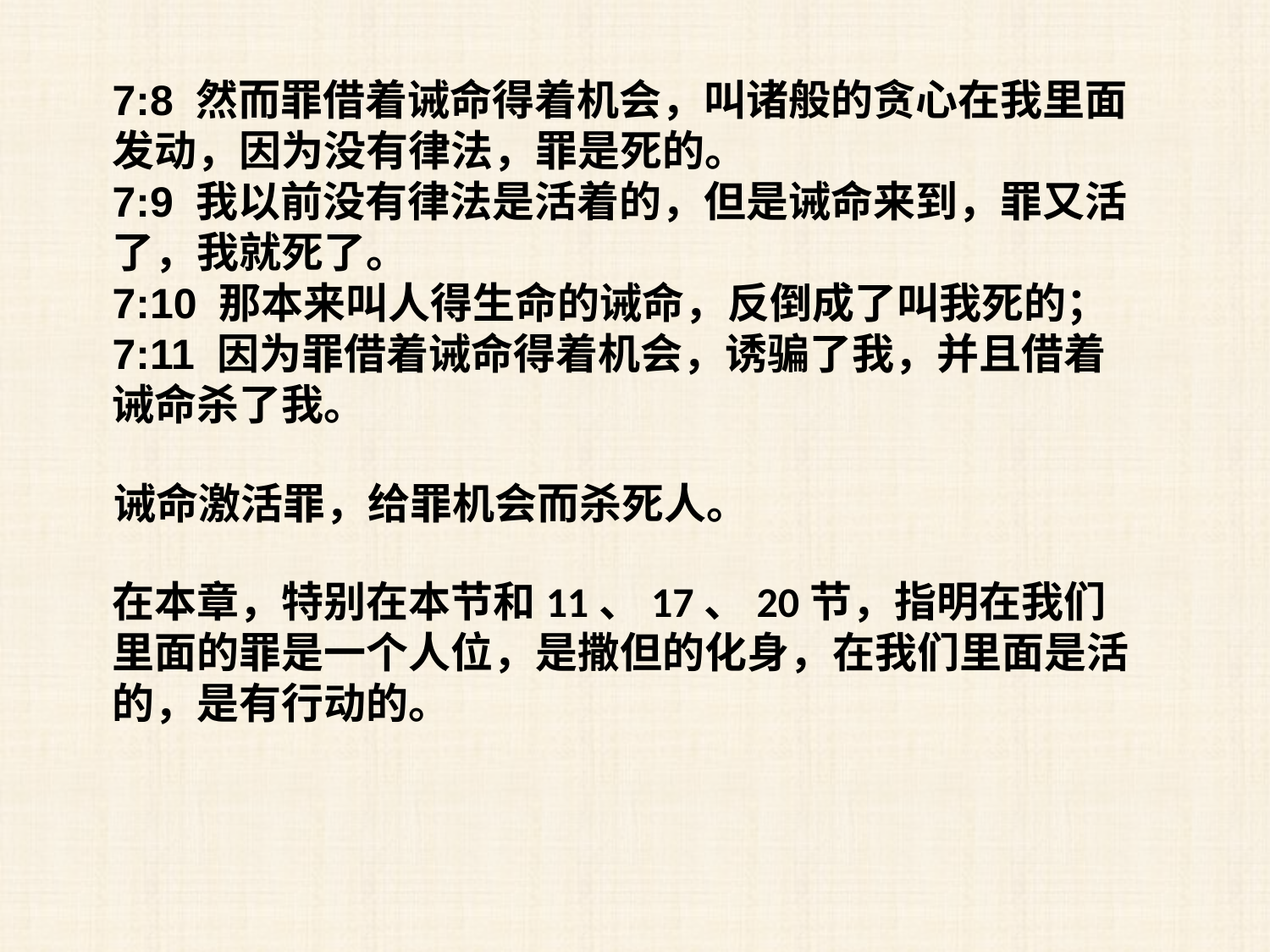

7:8 然而罪借着诫命得着机会，叫诸般的贪心在我里面发动，因为没有律法，罪是死的。
7:9 我以前没有律法是活着的，但是诫命来到，罪又活了，我就死了。
7:10 那本来叫人得生命的诫命，反倒成了叫我死的；
7:11 因为罪借着诫命得着机会，诱骗了我，并且借着诫命杀了我。
诫命激活罪，给罪机会而杀死人。
在本章，特别在本节和11、17、20节，指明在我们里面的罪是一个人位，是撒但的化身，在我们里面是活的，是有行动的。